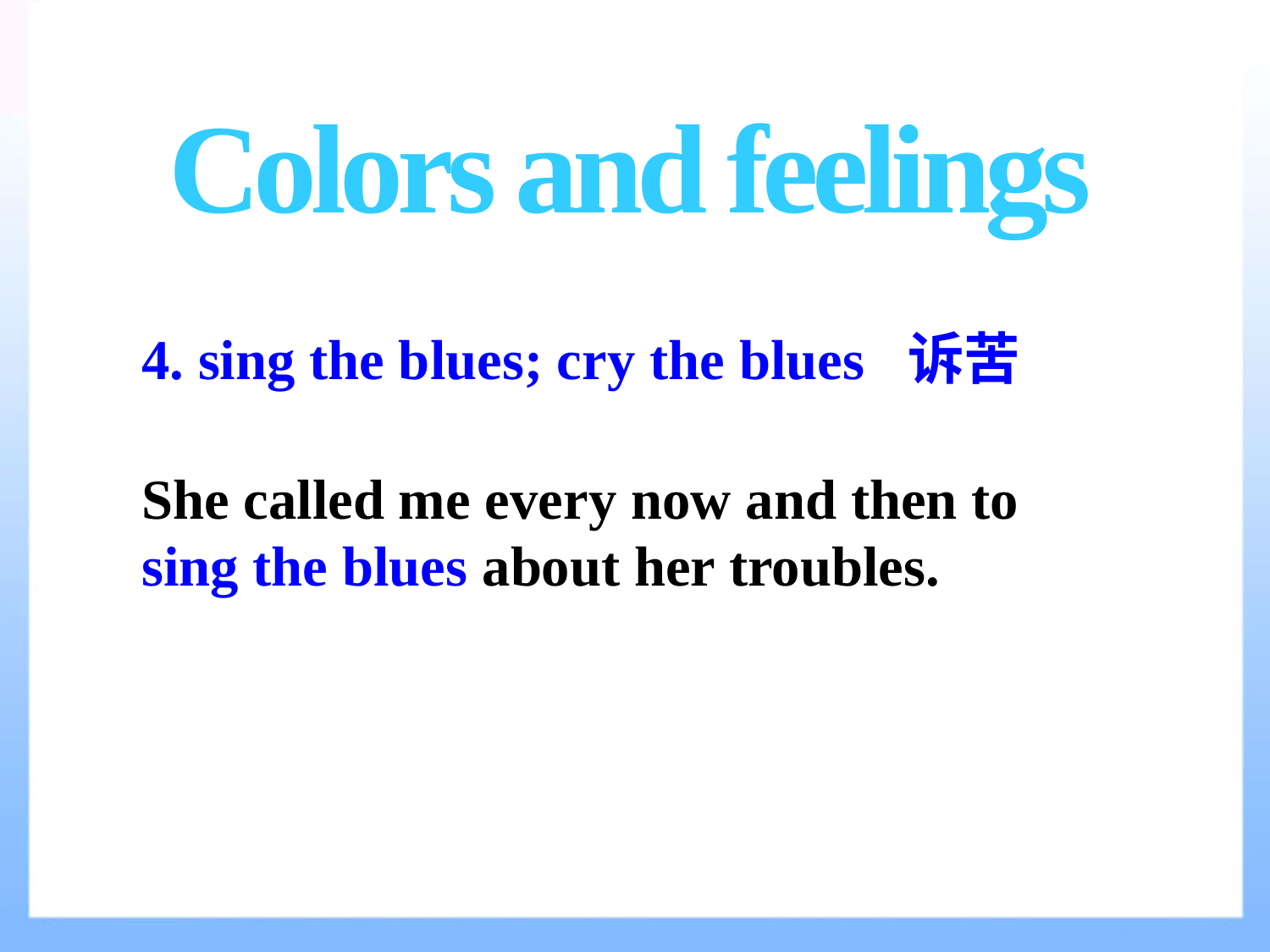

Colors and feelings
4. sing the blues; cry the blues  诉苦
She called me every now and then to sing the blues about her troubles.